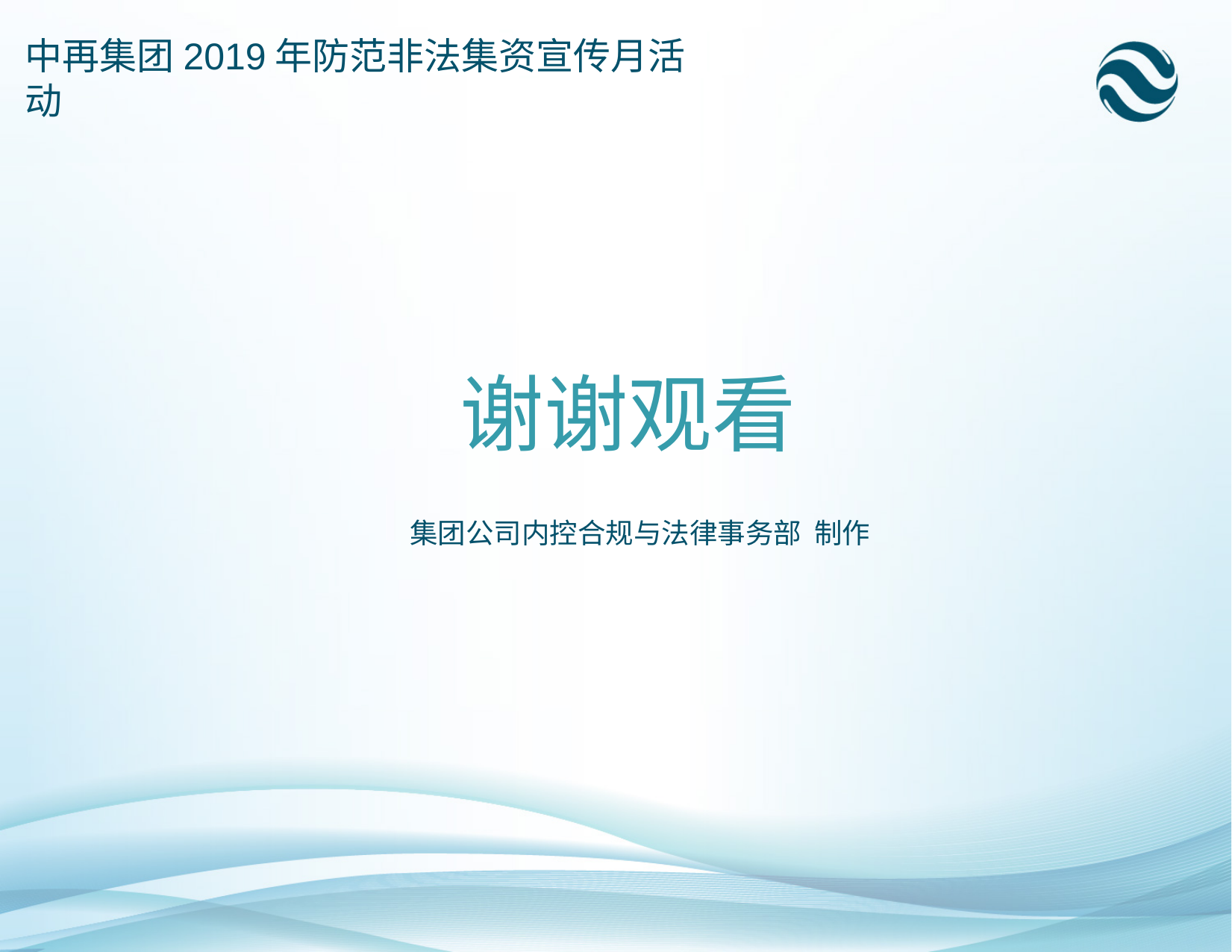

中再集团2019年防范非法集资宣传月活动
谢谢观看
集团公司内控合规与法律事务部  制作